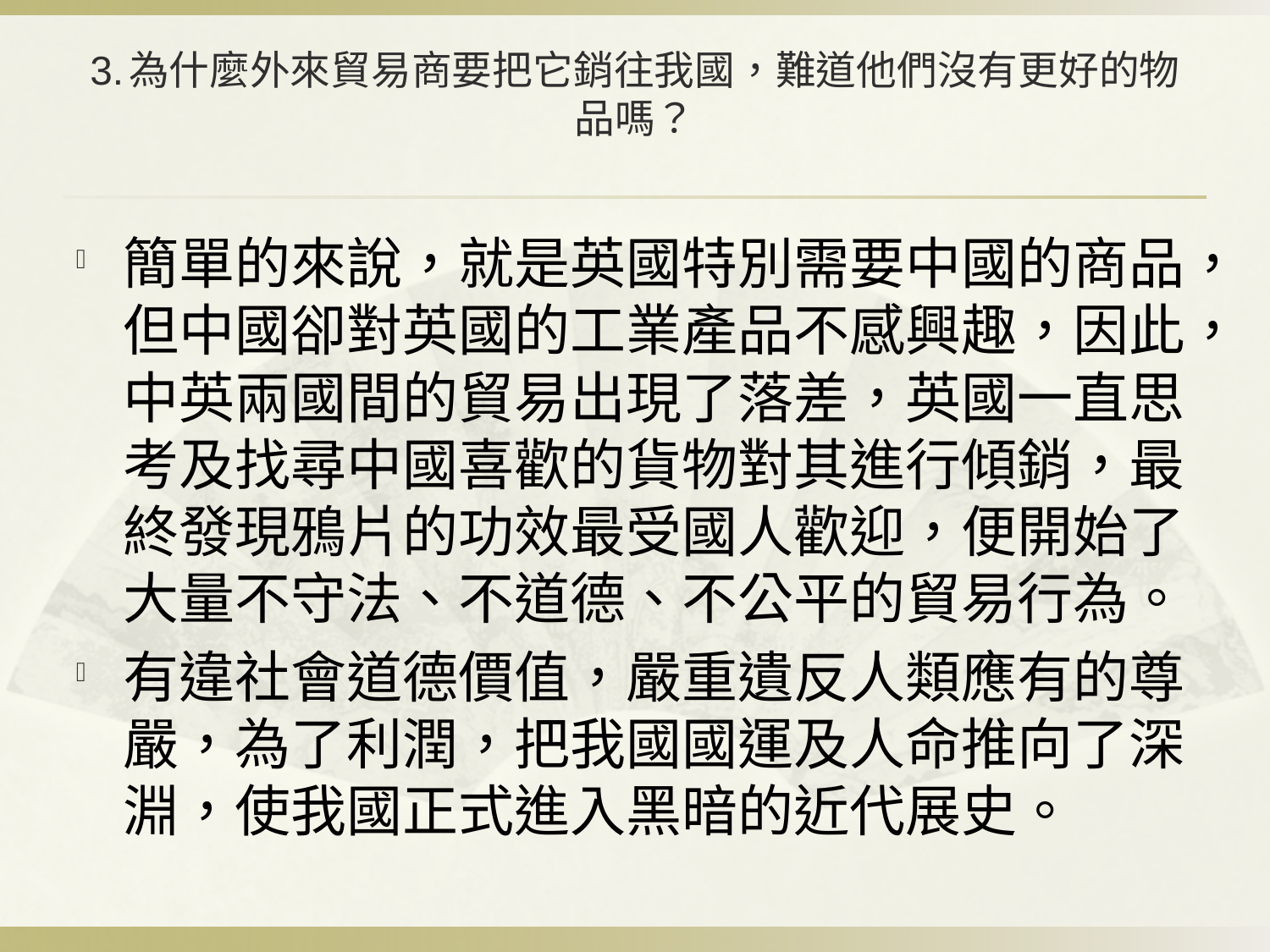

# 3.為什麼外來貿易商要把它銷往我國，難道他們沒有更好的物品嗎？
簡單的來說，就是英國特別需要中國的商品，但中國卻對英國的工業產品不感興趣，因此，中英兩國間的貿易出現了落差，英國一直思考及找尋中國喜歡的貨物對其進行傾銷，最終發現鴉片的功效最受國人歡迎，便開始了大量不守法、不道德、不公平的貿易行為。
有違社會道德價值，嚴重遺反人類應有的尊嚴，為了利潤，把我國國運及人命推向了深淵，使我國正式進入黑暗的近代展史。